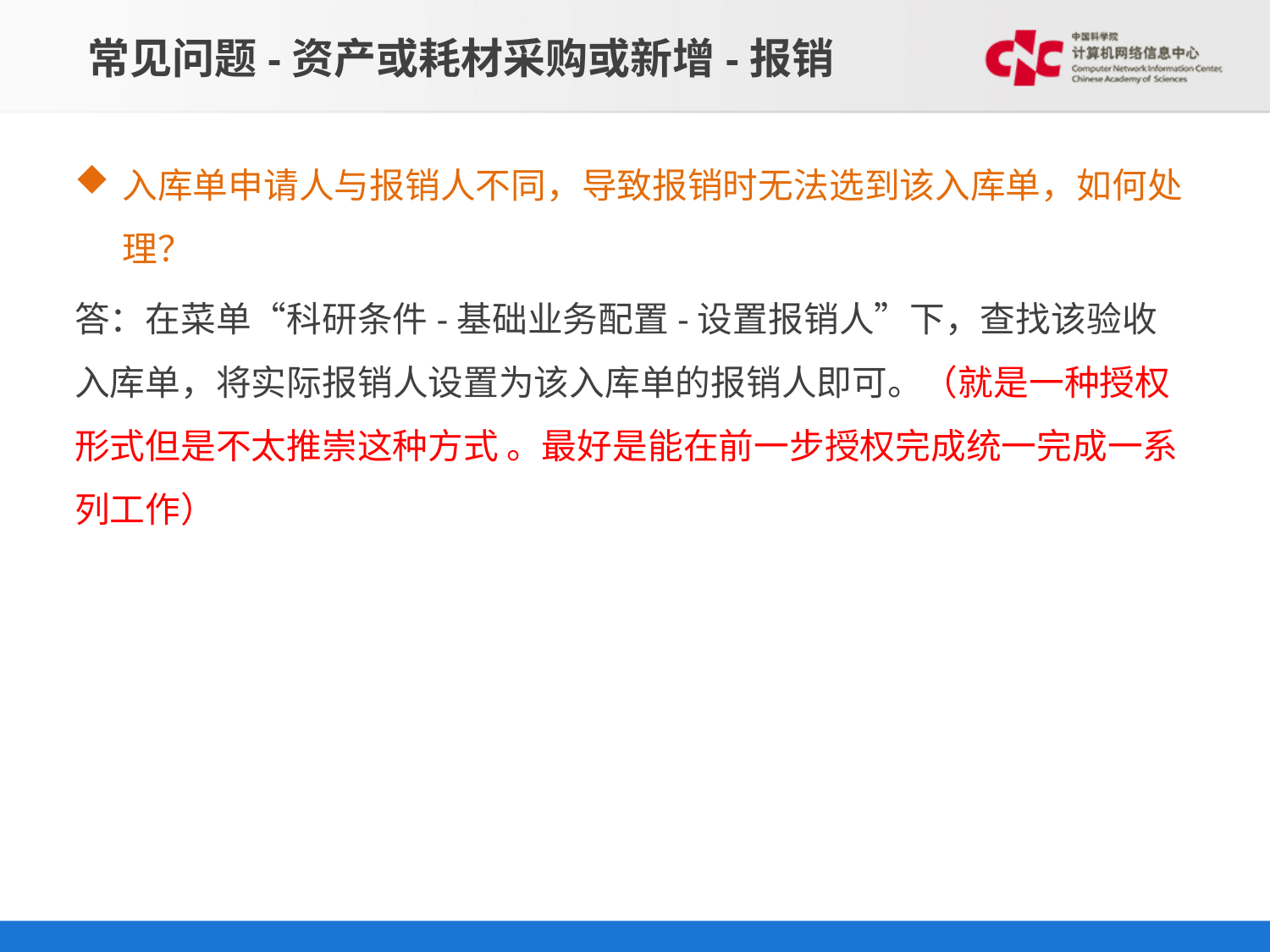

# 常见问题-资产或耗材采购或新增-报销
入库单申请人与报销人不同，导致报销时无法选到该入库单，如何处理？
答：在菜单“科研条件-基础业务配置-设置报销人”下，查找该验收入库单，将实际报销人设置为该入库单的报销人即可。（就是一种授权形式但是不太推崇这种方式 。最好是能在前一步授权完成统一完成一系列工作）